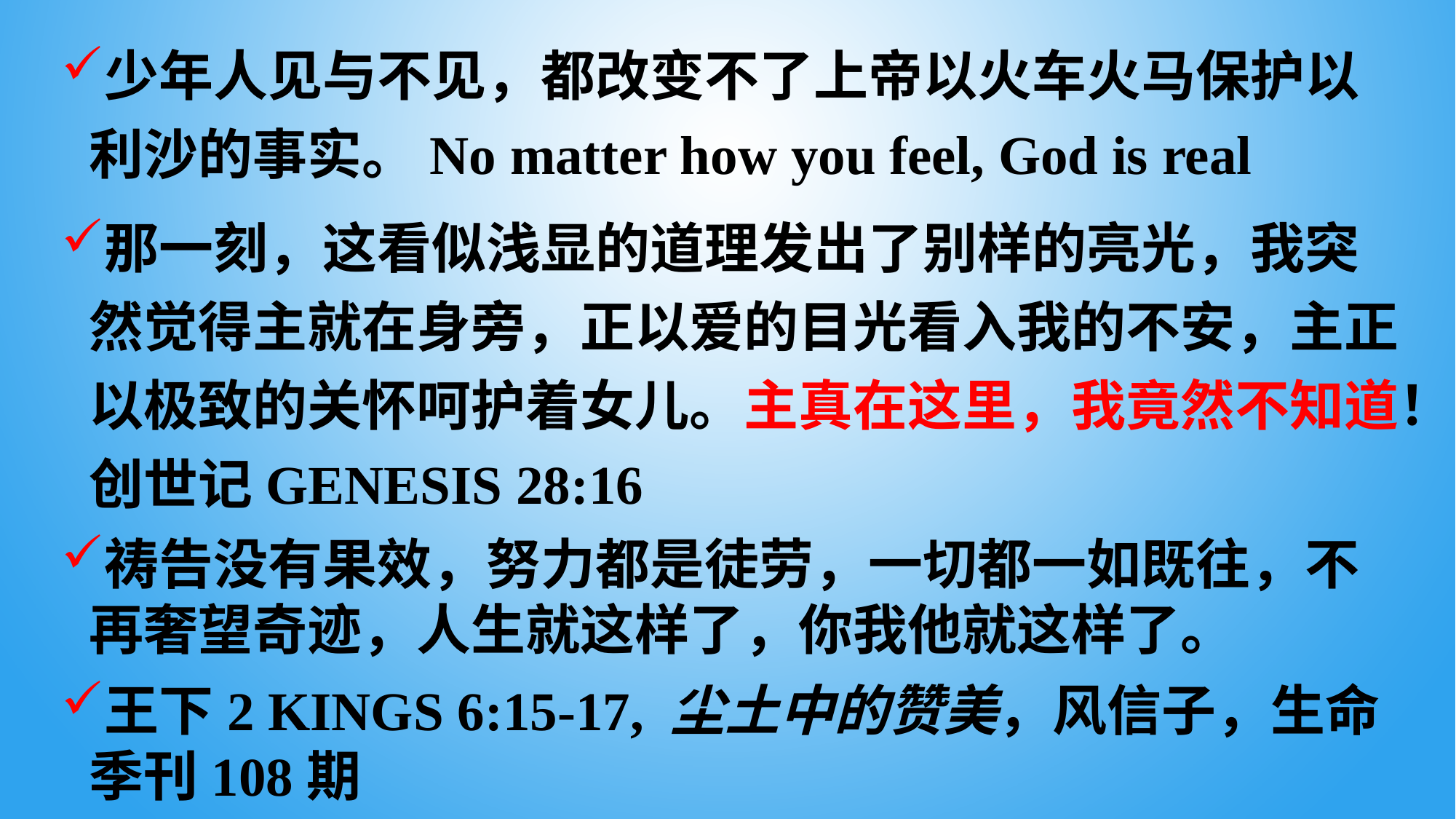

少年人见与不见，都改变不了上帝以火车火马保护以利沙的事实。No matter how you feel, God is real
那一刻，这看似浅显的道理发出了别样的亮光，我突然觉得主就在身旁，正以爱的目光看入我的不安，主正以极致的关怀呵护着女儿。主真在这里，我竟然不知道！创世记Genesis 28:16
祷告没有果效，努力都是徒劳，一切都一如既往，不再奢望奇迹，人生就这样了，你我他就这样了。
王下2 Kings 6:15-17, 尘土中的赞美，风信子，生命季刊108期